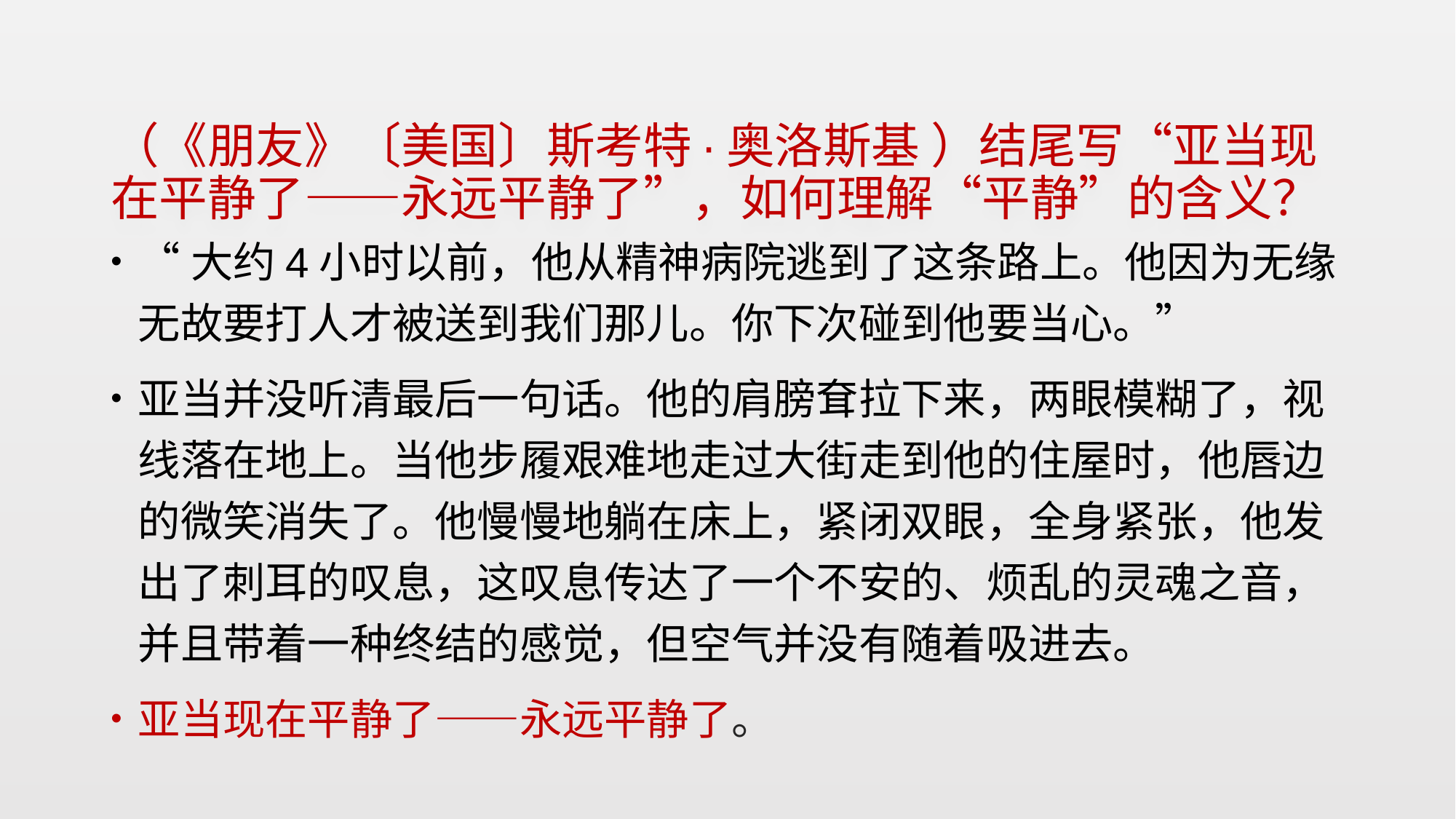

# （《朋友》〔美国〕斯考特·奥洛斯基 ）结尾写“亚当现在平静了——永远平静了”，如何理解“平静”的含义？
“大约4小时以前，他从精神病院逃到了这条路上。他因为无缘无故要打人才被送到我们那儿。你下次碰到他要当心。”
亚当并没听清最后一句话。他的肩膀耷拉下来，两眼模糊了，视线落在地上。当他步履艰难地走过大街走到他的住屋时，他唇边的微笑消失了。他慢慢地躺在床上，紧闭双眼，全身紧张，他发出了刺耳的叹息，这叹息传达了一个不安的、烦乱的灵魂之音，并且带着一种终结的感觉，但空气并没有随着吸进去。
亚当现在平静了——永远平静了。